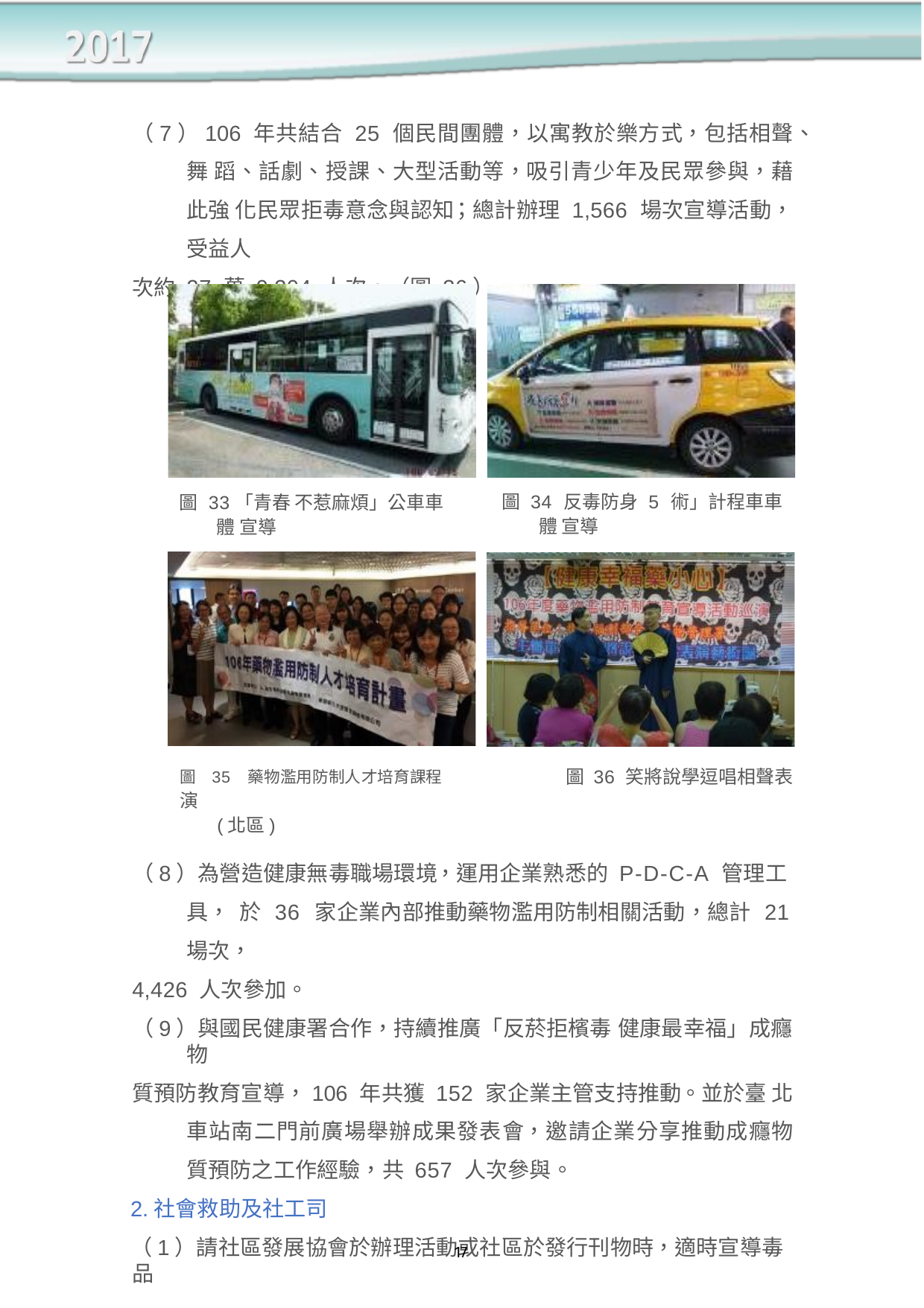

（7）106 年共結合 25 個民間團體，以寓教於樂方式，包括相聲、舞 蹈、話劇、授課、大型活動等，吸引青少年及民眾參與，藉此強 化民眾拒毒意念與認知；總計辦理 1,566 場次宣導活動，受益人
次約 27 萬 0,304 人次。（圖 36）

圖 34 反毒防身 5 術」計程車車體 宣導
圖 33「青春 不惹麻煩」公車車體 宣導

圖 35 藥物濫用防制人才培育課程	圖 36 笑將說學逗唱相聲表演
(北區)
（8）為營造健康無毒職場環境，運用企業熟悉的 P-D-C-A 管理工具，  於 36 家企業內部推動藥物濫用防制相關活動，總計 21 場次，
4,426 人次參加。
（9）與國民健康署合作，持續推廣「反菸拒檳毒 健康最幸福」成癮物
質預防教育宣導，106 年共獲 152 家企業主管支持推動。並於臺 北車站南二門前廣場舉辦成果發表會，邀請企業分享推動成癮物 質預防之工作經驗，共 657 人次參與。
2.社會救助及社工司
（1）請社區發展協會於辦理活動或社區於發行刊物時，適時宣導毒品

17